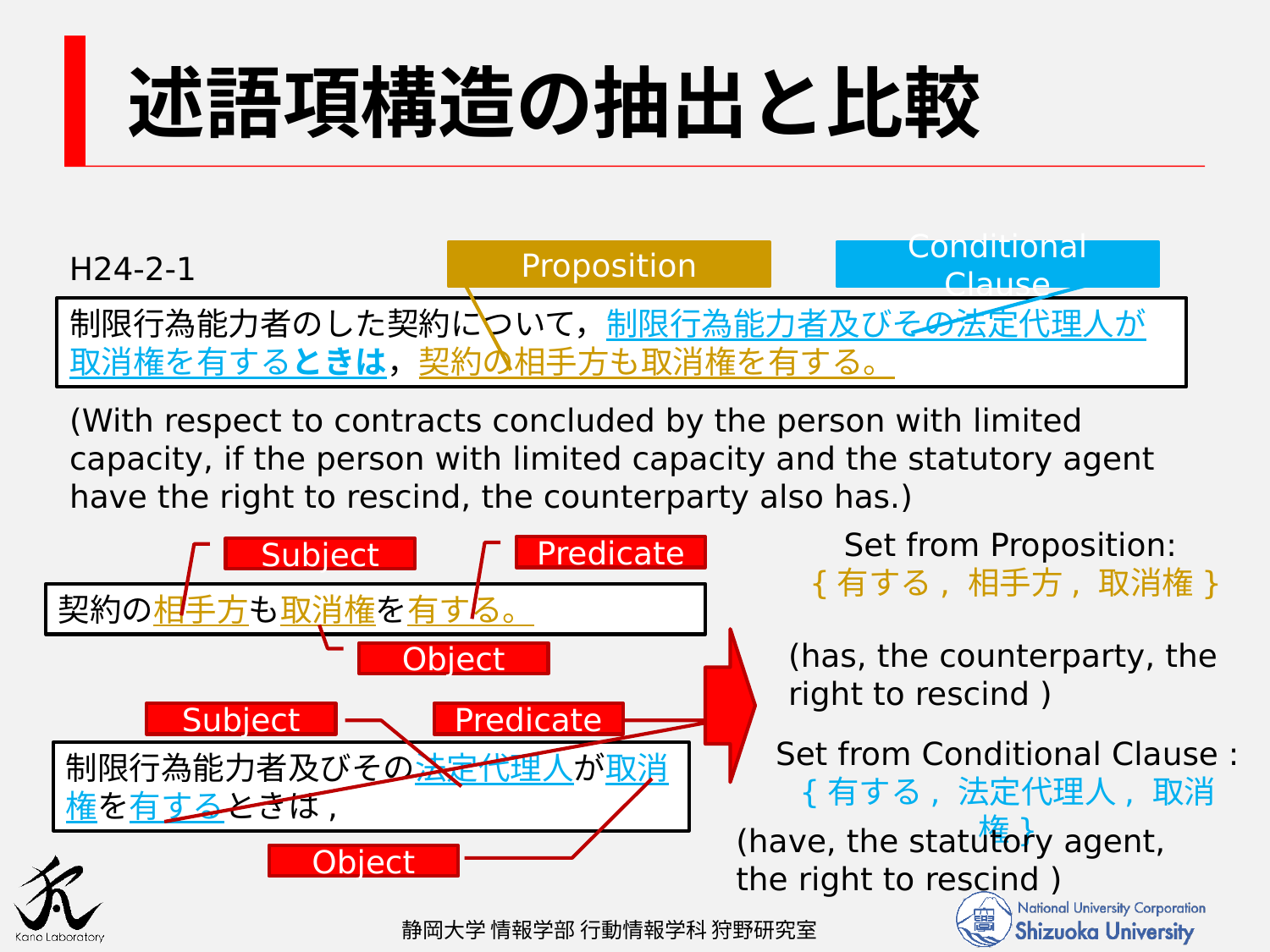

# 述語項構造の抽出と比較
Proposition
Conditional Clause
H24-2-1
制限行為能力者のした契約について，制限行為能力者及びその法定代理人が取消権を有するときは，契約の相手方も取消権を有する。
(With respect to contracts concluded by the person with limited capacity, if the person with limited capacity and the statutory agent have the right to rescind, the counterparty also has.)
Set from Proposition:
{有する, 相手方, 取消権}
Predicate
Subject
契約の相手方も取消権を有する。

(has, the counterparty, the right to rescind )
Object
Predicate
Subject
Set from Conditional Clause :
{有する, 法定代理人, 取消権}
制限行為能力者及びその法定代理人が取消権を有するときは,
(have, the statutory agent, the right to rescind )
Object